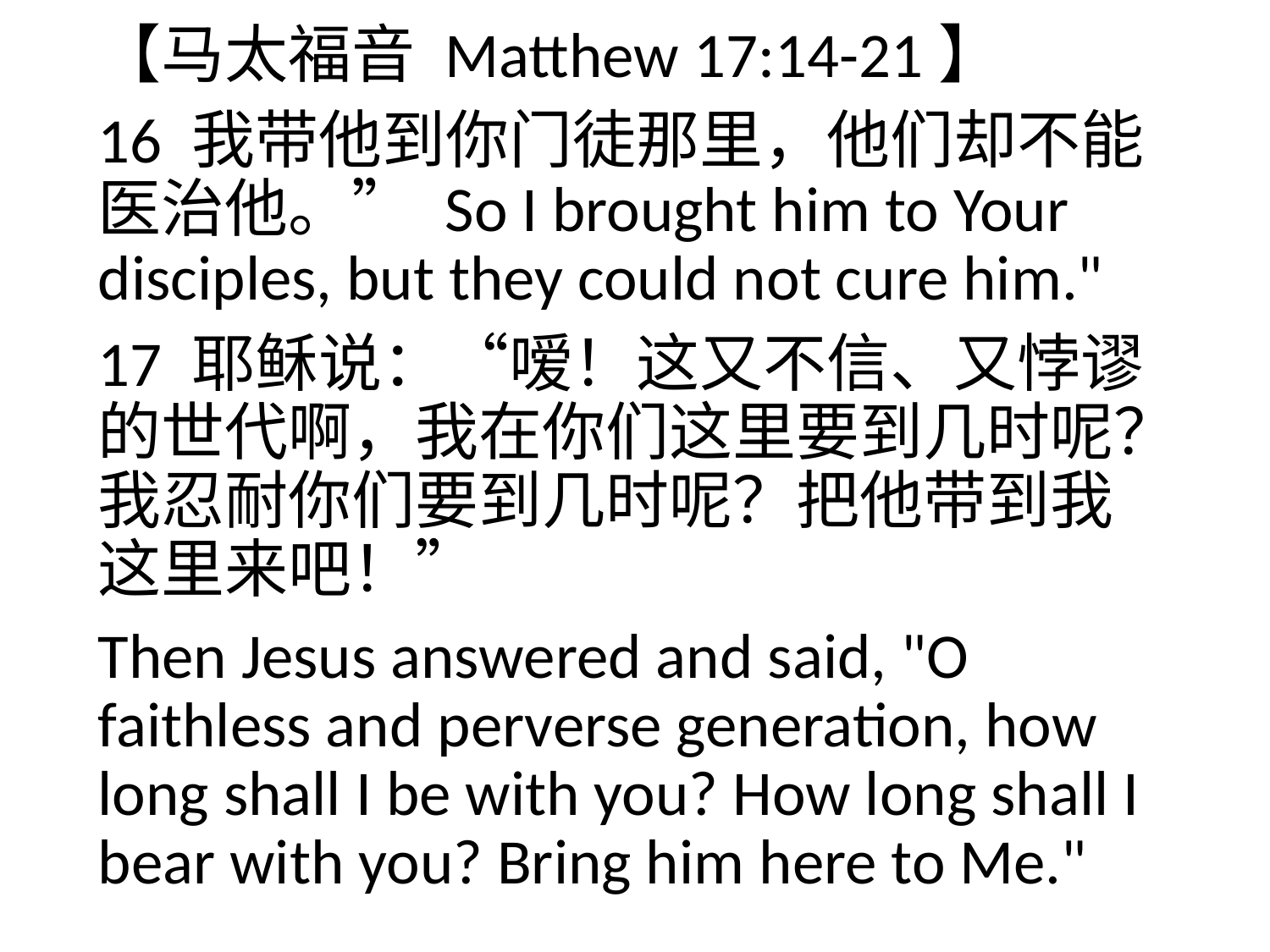

【马太福音 Matthew 17:14-21】
16 我带他到你门徒那里，他们却不能医治他。” So I brought him to Your disciples, but they could not cure him."
17 耶稣说：“嗳！这又不信、又悖谬的世代啊，我在你们这里要到几时呢？我忍耐你们要到几时呢？把他带到我这里来吧！”
Then Jesus answered and said, "O faithless and perverse generation, how long shall I be with you? How long shall I bear with you? Bring him here to Me."